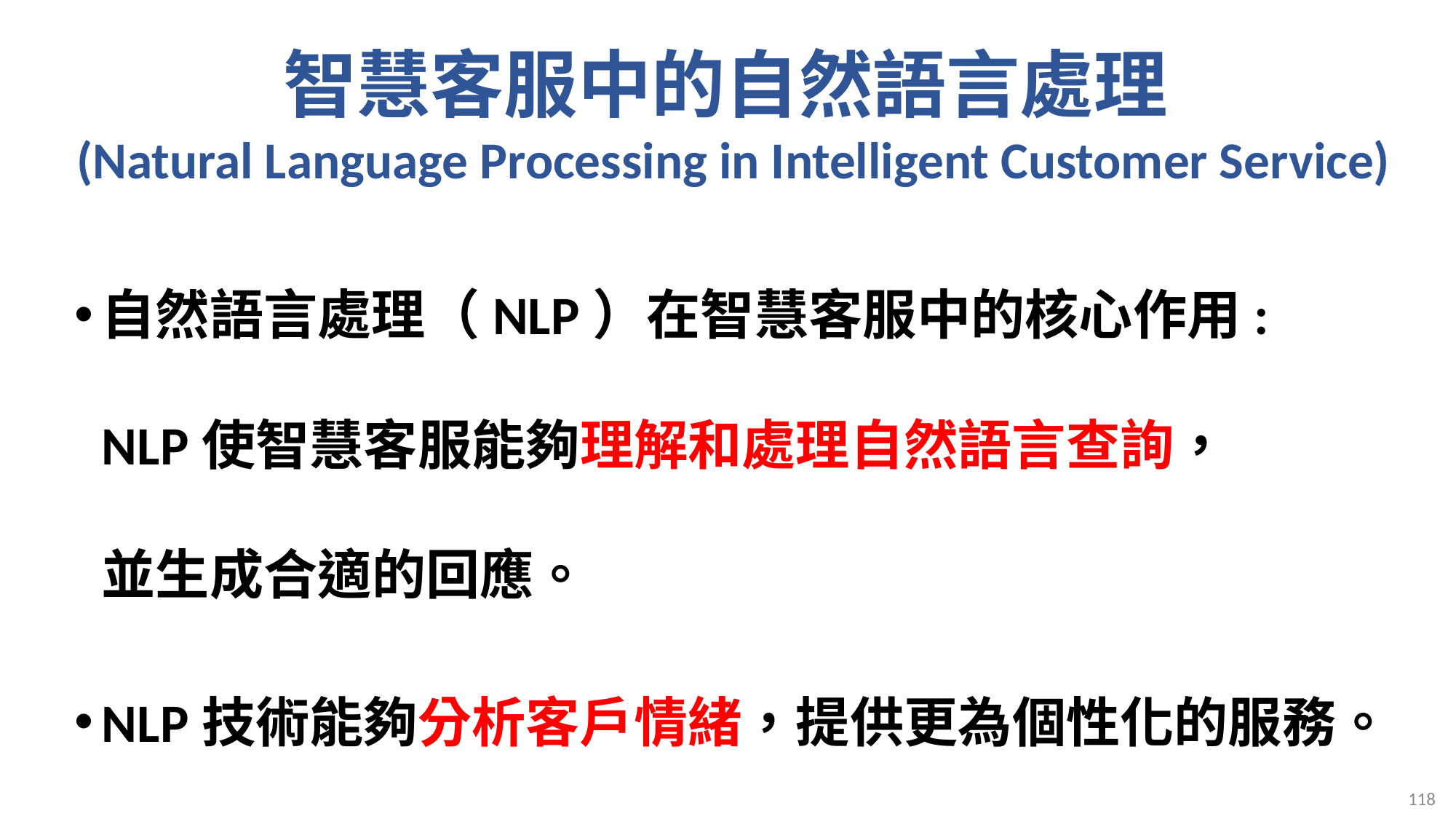

# 智慧客服中的自然語言處理 (Natural Language Processing in Intelligent Customer Service)
自然語言處理（NLP）在智慧客服中的核心作用:
NLP使智慧客服能夠理解和處理自然語言查詢，
並生成合適的回應。
NLP技術能夠分析客戶情緒，提供更為個性化的服務。
118